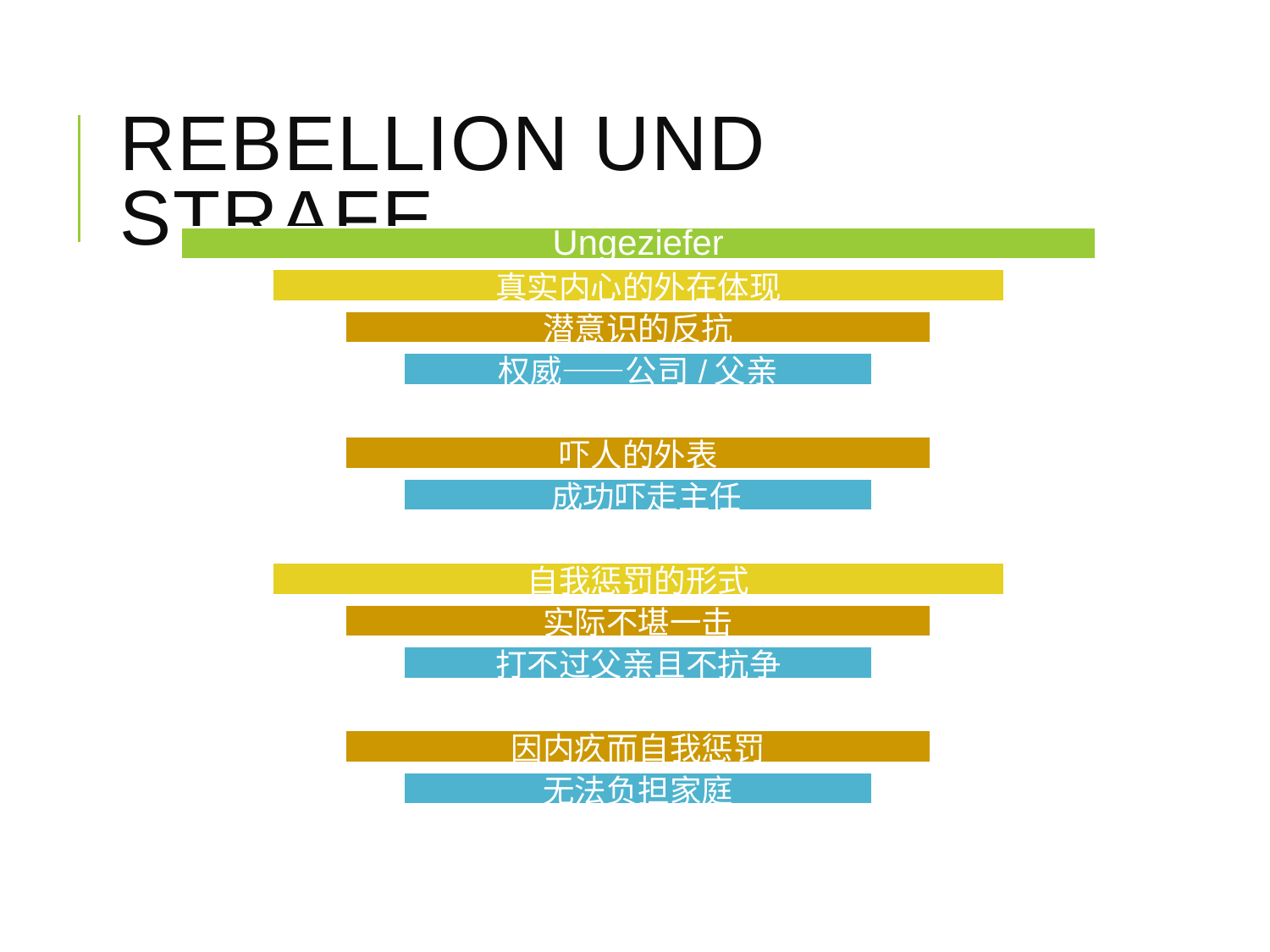

# Rebellion und Strafe
Ungeziefer
真实内心的外在体现
自我惩罚的形式
实际不堪一击
潜意识的反抗
因内疚而自我惩罚
吓人的外表
 成功吓走主任
权威——公司/父亲
打不过父亲且不抗争
无法负担家庭